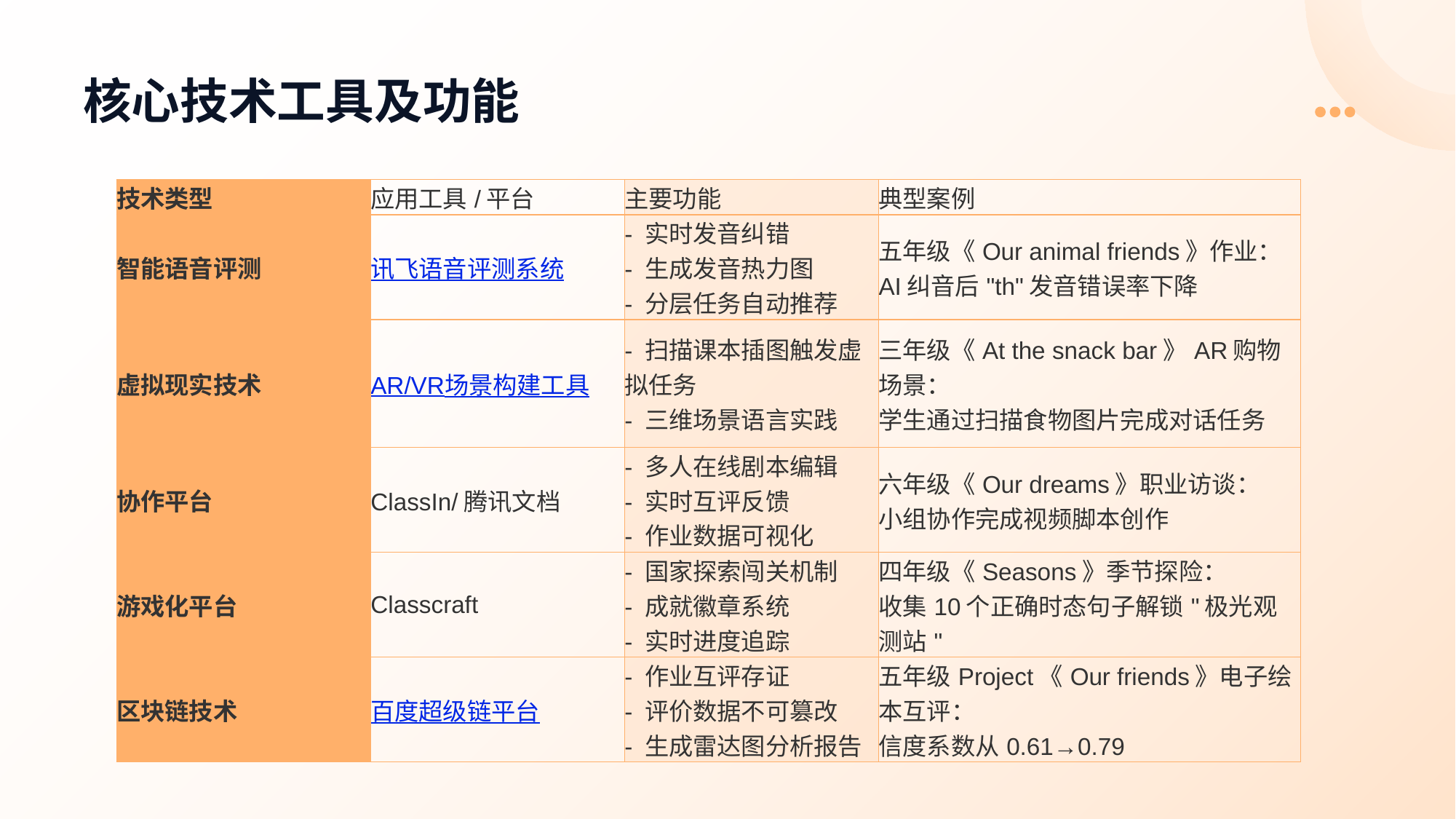

# 核心技术工具及功能
| 技术类型 | 应用工具/平台 | 主要功能 | 典型案例 |
| --- | --- | --- | --- |
| 智能语音评测 | 讯飞语音评测系统 | - 实时发音纠错 - 生成发音热力图 - 分层任务自动推荐 | 五年级《Our animal friends》作业： AI纠音后"th"发音错误率下降 |
| 虚拟现实技术 | AR/VR场景构建工具 | - 扫描课本插图触发虚拟任务 - 三维场景语言实践 | 三年级《At the snack bar》AR购物场景： 学生通过扫描食物图片完成对话任务 |
| 协作平台 | ClassIn/腾讯文档 | - 多人在线剧本编辑 - 实时互评反馈 - 作业数据可视化 | 六年级《Our dreams》职业访谈： 小组协作完成视频脚本创作 |
| 游戏化平台 | Classcraft | - 国家探索闯关机制 - 成就徽章系统 - 实时进度追踪 | 四年级《Seasons》季节探险： 收集10个正确时态句子解锁"极光观测站" |
| 区块链技术 | 百度超级链平台 | - 作业互评存证 - 评价数据不可篡改 - 生成雷达图分析报告 | 五年级Project《Our friends》电子绘本互评： 信度系数从0.61→0.79 |